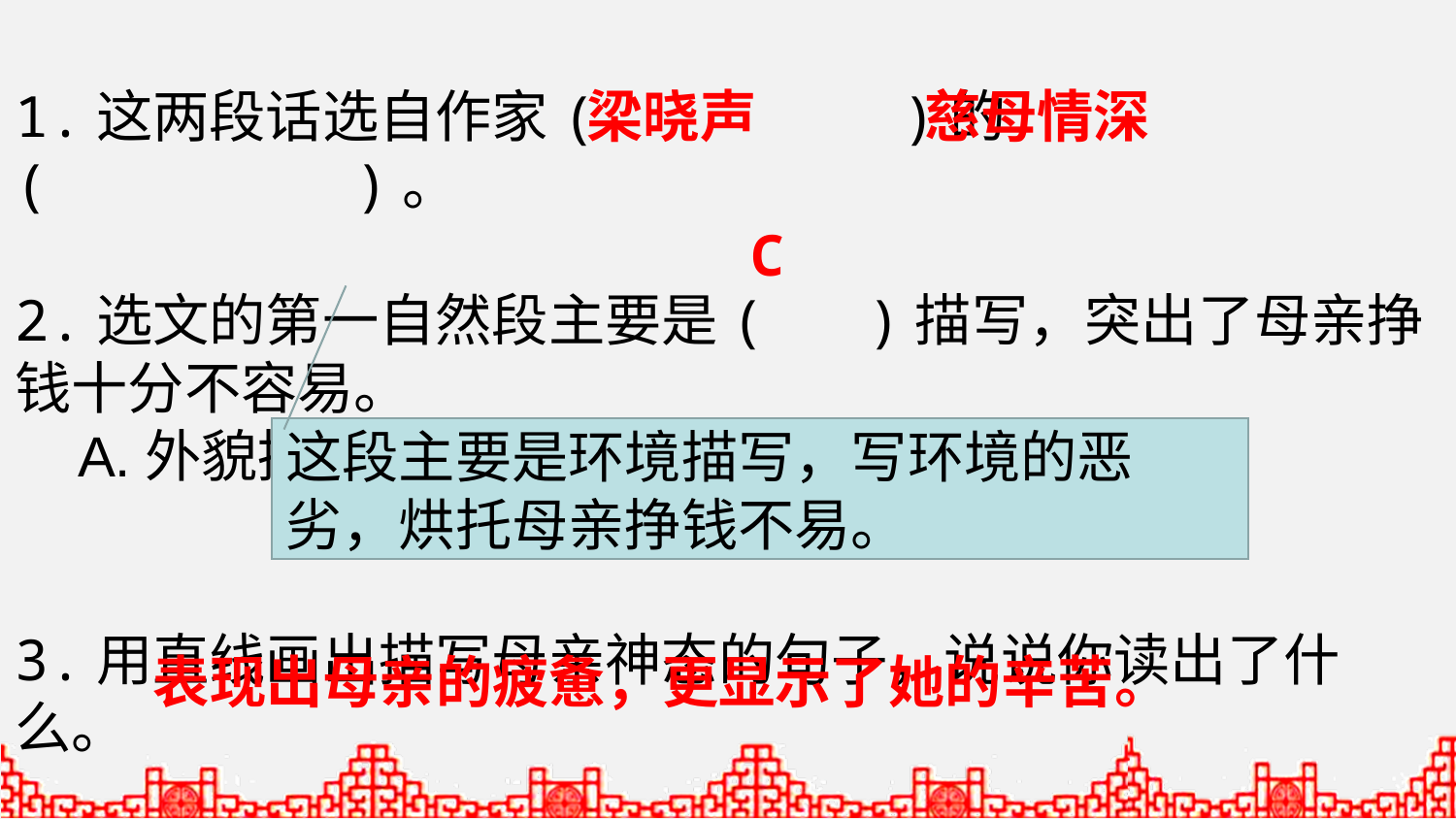

1.这两段话选自作家(         )的(         )。

2.选文的第一自然段主要是(   )描写，突出了母亲挣钱十分不容易。
    A.外貌描写     B.语言描写     C.环境描写

3.用直线画出描写母亲神态的句子，说说你读出了什么。

梁晓声
慈母情深
C
这段主要是环境描写，写环境的恶劣，烘托母亲挣钱不易。
表现出母亲的疲惫，更显示了她的辛苦。